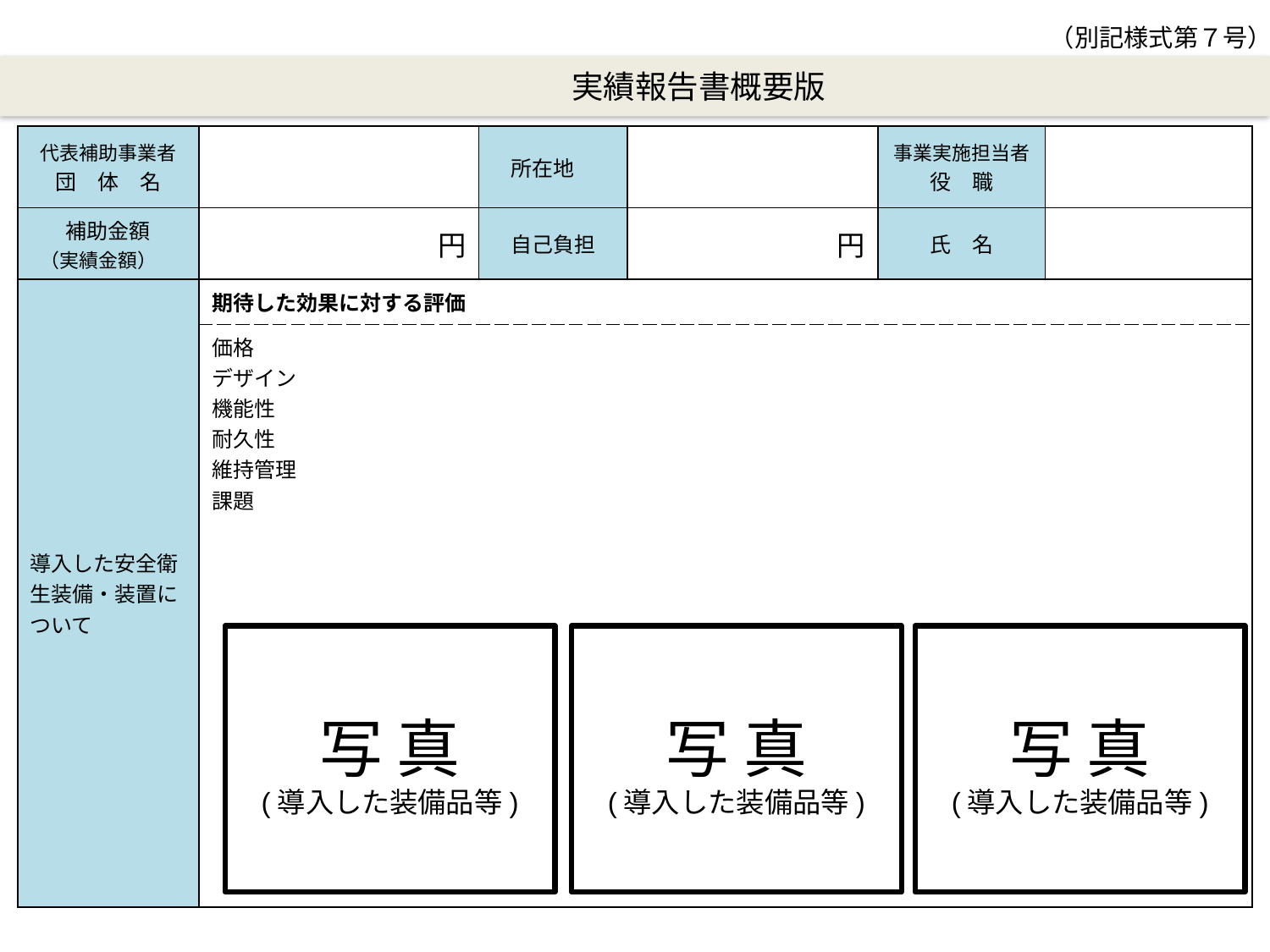

（別記様式第７号）
　　　　実績報告書概要版
| 代表補助事業者 団　体　名 |  | 所在地 |  | 事業実施担当者 役　職 |  |
| --- | --- | --- | --- | --- | --- |
| 補助金額 （実績金額） | 円 | 自己負担 | 円 | 氏　名 |  |
| 導入した安全衛生装備・装置について | 期待した効果に対する評価 |  |  |  |  |
|  | 価格 デザイン 機能性 耐久性 維持管理 課題 |  |  |  |  |

写 真
(導入した装備品等)

写 真
(導入した装備品等)

写 真
(導入した装備品等)